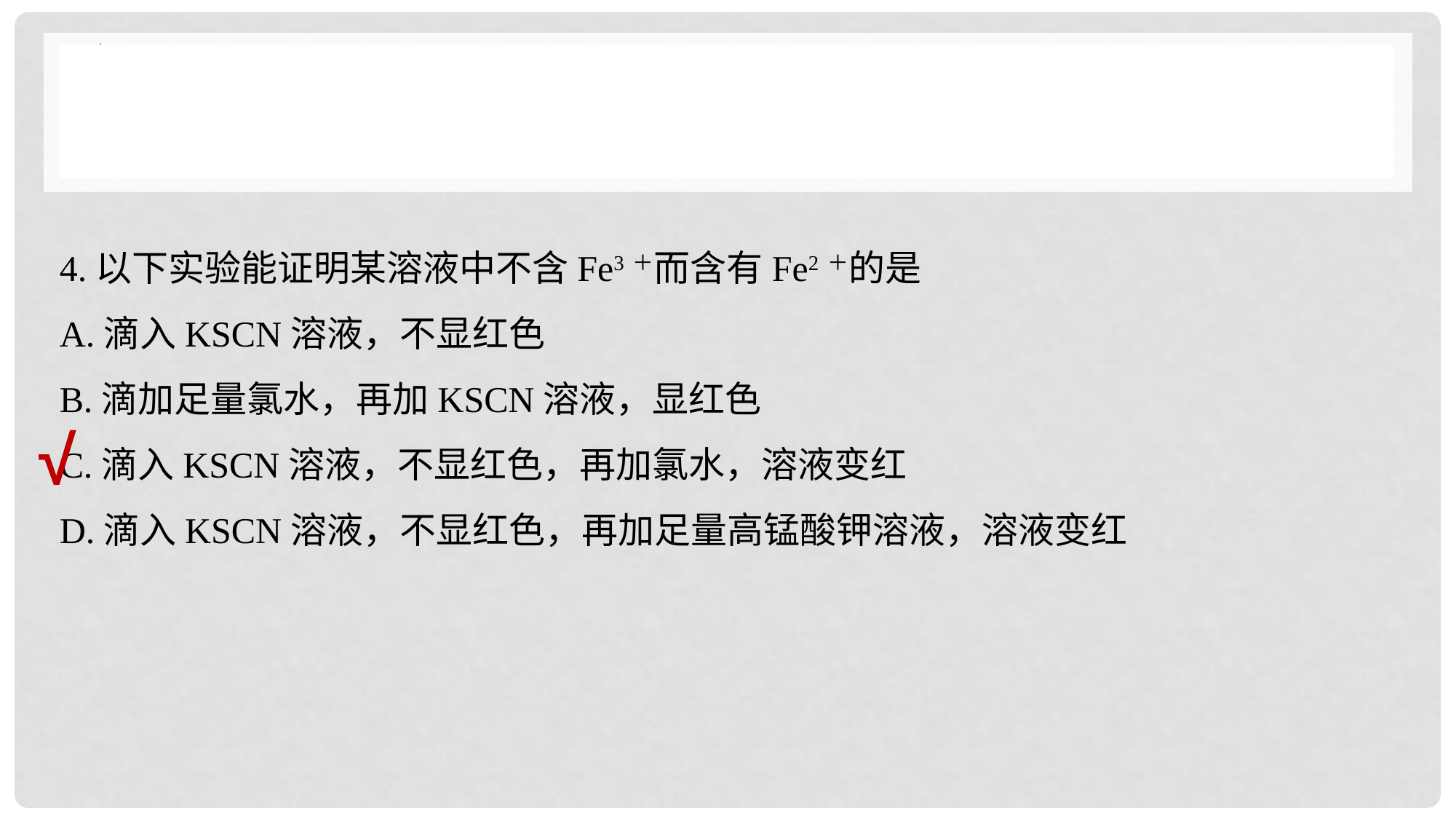

4.以下实验能证明某溶液中不含Fe3＋而含有Fe2＋的是
A.滴入KSCN溶液，不显红色
B.滴加足量氯水，再加KSCN溶液，显红色
C.滴入KSCN溶液，不显红色，再加氯水，溶液变红
D.滴入KSCN溶液，不显红色，再加足量高锰酸钾溶液，溶液变红
√